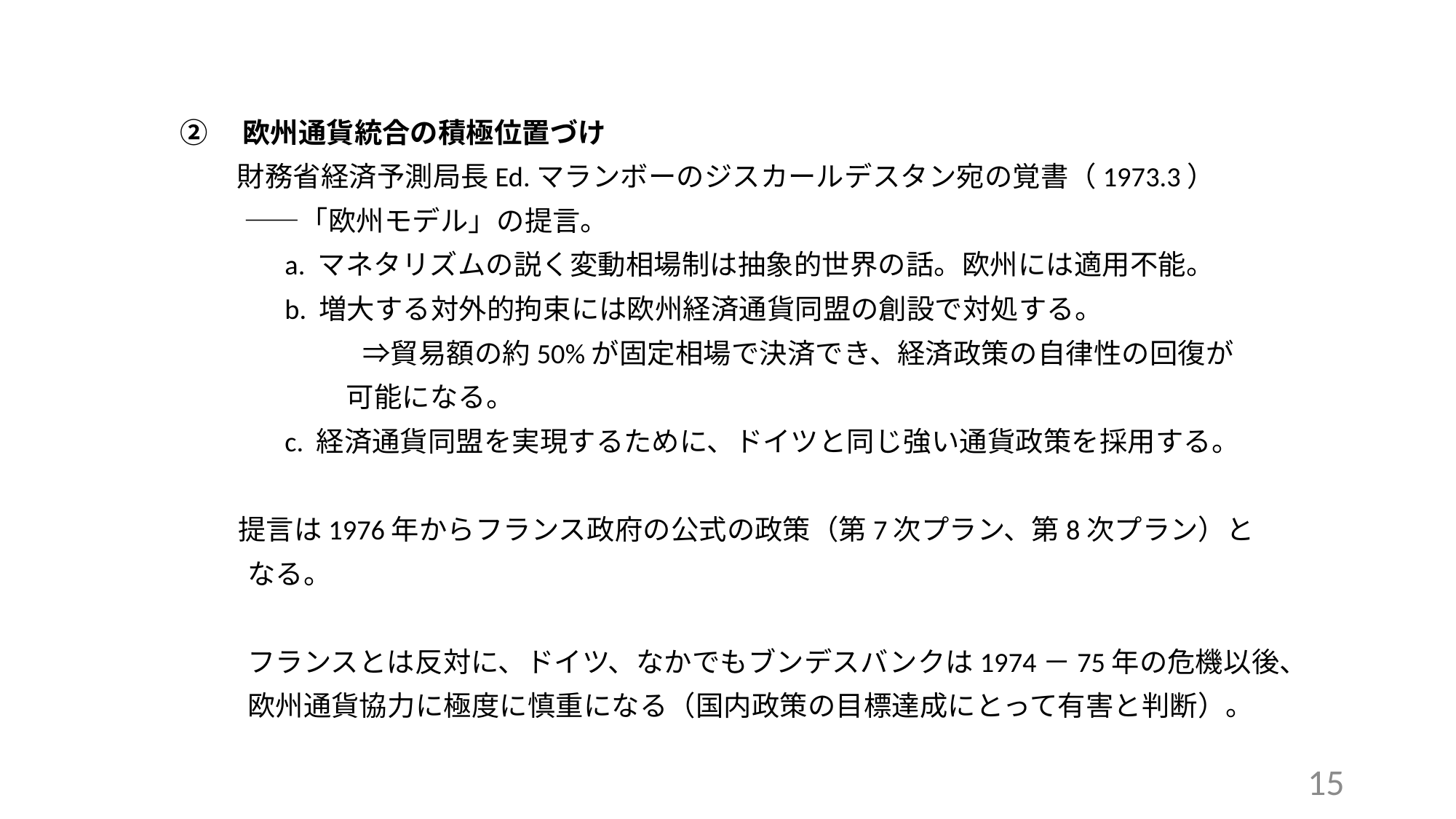

②　 欧州通貨統合の積極位置づけ
　　         　財務省経済予測局長Ed.マランボーのジスカールデスタン宛の覚書（1973.3）
　　　        ――「欧州モデル」の提言。
　　　　         a. マネタリズムの説く変動相場制は抽象的世界の話。欧州には適用不能。
　　　　         b. 増大する対外的拘束には欧州経済通貨同盟の創設で対処する。
　　　　　         　　⇒貿易額の約50%が固定相場で決済でき、経済政策の自律性の回復が
                          　　  可能になる。
　　　　         c. 経済通貨同盟を実現するために、ドイツと同じ強い通貨政策を採用する。

　　　       提言は1976年からフランス政府の公式の政策（第7次プラン、第8次プラン）と
　　　　    なる。

　　　　    フランスとは反対に、ドイツ、なかでもブンデスバンクは1974－75年の危機以後、
　　　　    欧州通貨協力に極度に慎重になる（国内政策の目標達成にとって有害と判断）。

15